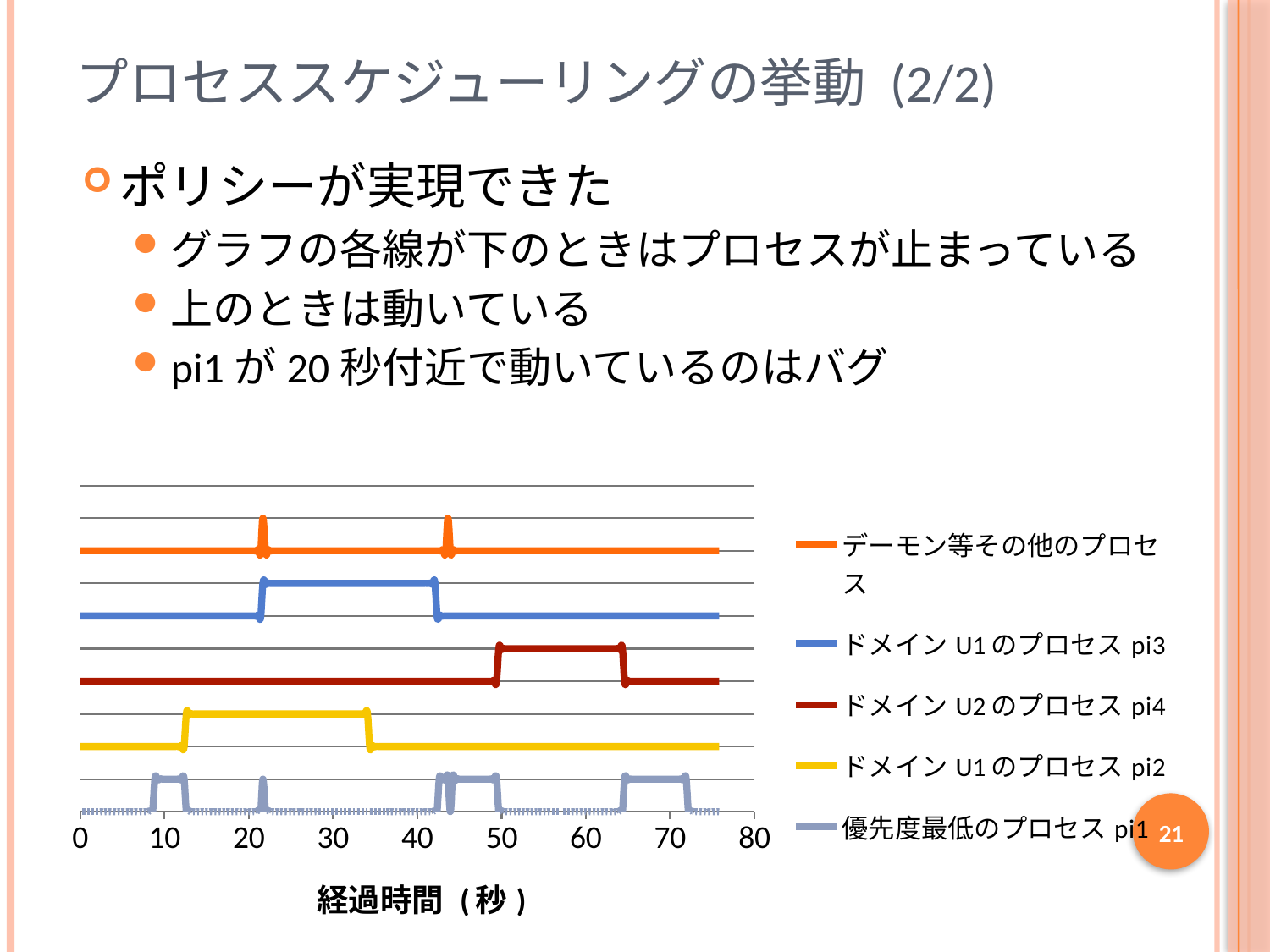

# プロセススケジューリングの挙動 (2/2)
ポリシーが実現できた
グラフの各線が下のときはプロセスが止まっている
上のときは動いている
pi1が20秒付近で動いているのはバグ

### Chart

| Category | デーモン等その他のプロセス | ドメインU1のプロセスpi3 | ドメインU2のプロセスpi4 | ドメインU1のプロセスpi2 | 優先度最低のプロセスpi1 |
|---|---|---|---|---|---|
21